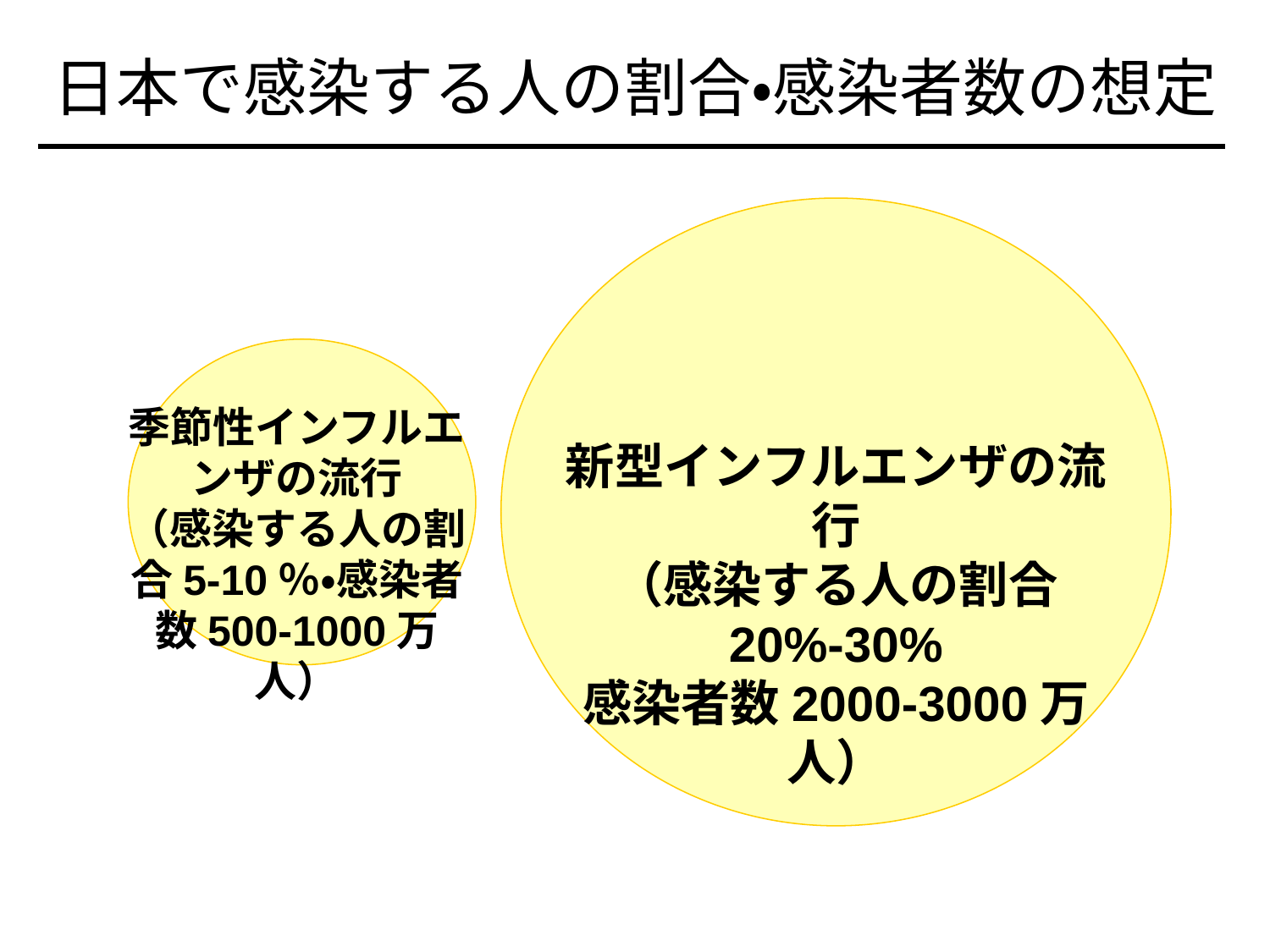

日本で感染する人の割合・感染者数の想定

季節性インフルエンザの流行
（感染する人の割合5-10％・感染者数500-1000万人）
新型インフルエンザの流行
（感染する人の割合
20%-30%
感染者数2000-3000万人）